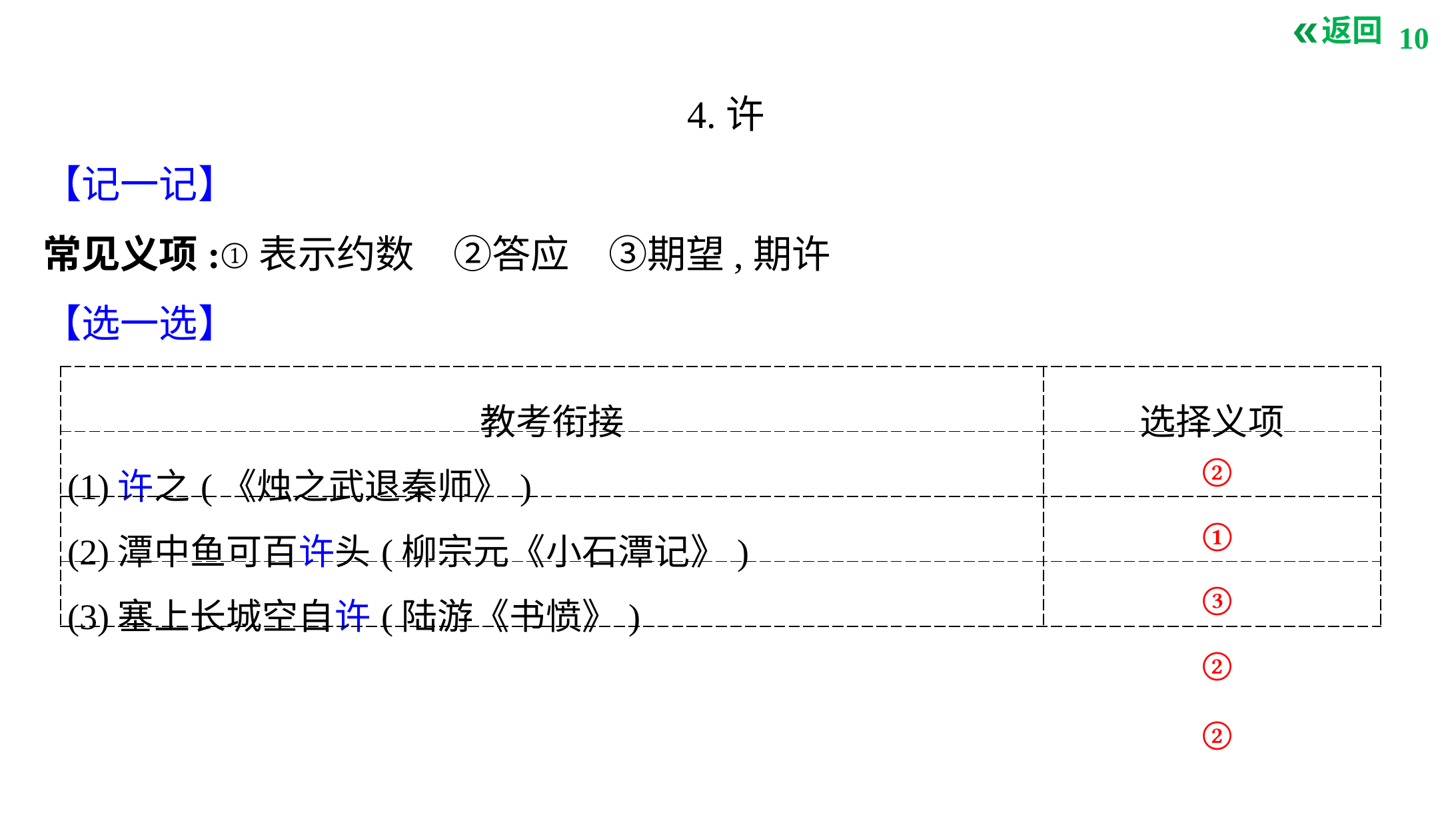

4.许
【记一记】
常见义项:①表示约数　②答应　③期望,期许
【选一选】
| 教考衔接 | 选择义项 |
| --- | --- |
| (1)许之(《烛之武退秦师》) |  |
| (2)潭中鱼可百许头(柳宗元《小石潭记》) |  |
| (3)塞上长城空自许(陆游《书愤》) |  |
②
①
③
②
②